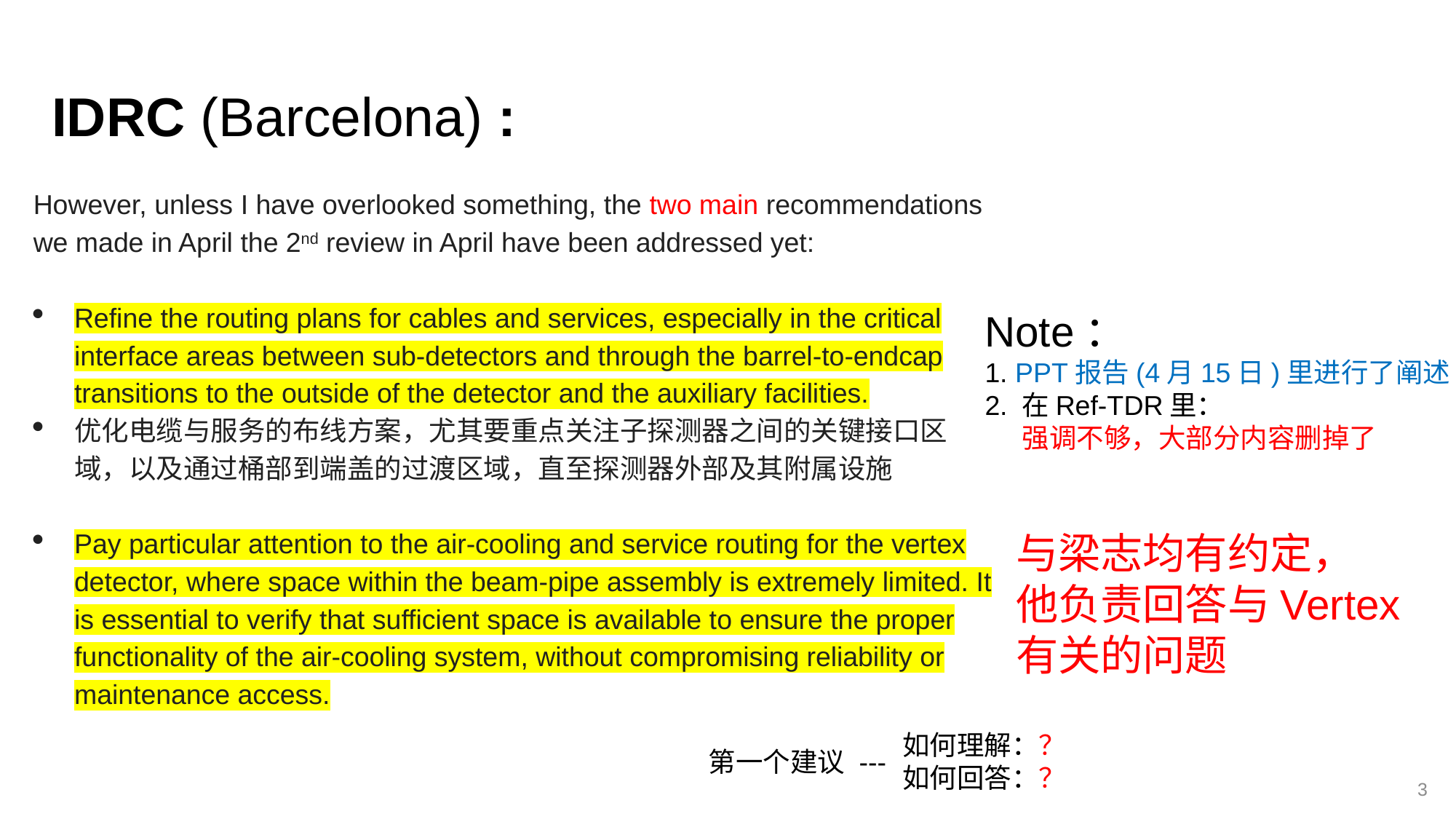

IDRC (Barcelona) :
However, unless I have overlooked something, the two main recommendations we made in April the 2nd review in April have been addressed yet:

Refine the routing plans for cables and services, especially in the critical interface areas between sub-detectors and through the barrel-to-endcap transitions to the outside of the detector and the auxiliary facilities.
优化电缆与服务的布线方案，尤其要重点关注子探测器之间的关键接口区域，以及通过桶部到端盖的过渡区域，直至探测器外部及其附属设施

Pay particular attention to the air-cooling and service routing for the vertex detector, where space within the beam-pipe assembly is extremely limited. It is essential to verify that sufficient space is available to ensure the proper functionality of the air-cooling system, without compromising reliability or maintenance access.
Note：
1. PPT报告(4月15日)里进行了阐述
2. 在Ref-TDR里：
    强调不够，大部分内容删掉了
与梁志均有约定，
他负责回答与Vertex
有关的问题
如何理解：？
如何回答：？
第一个建议 ---
3